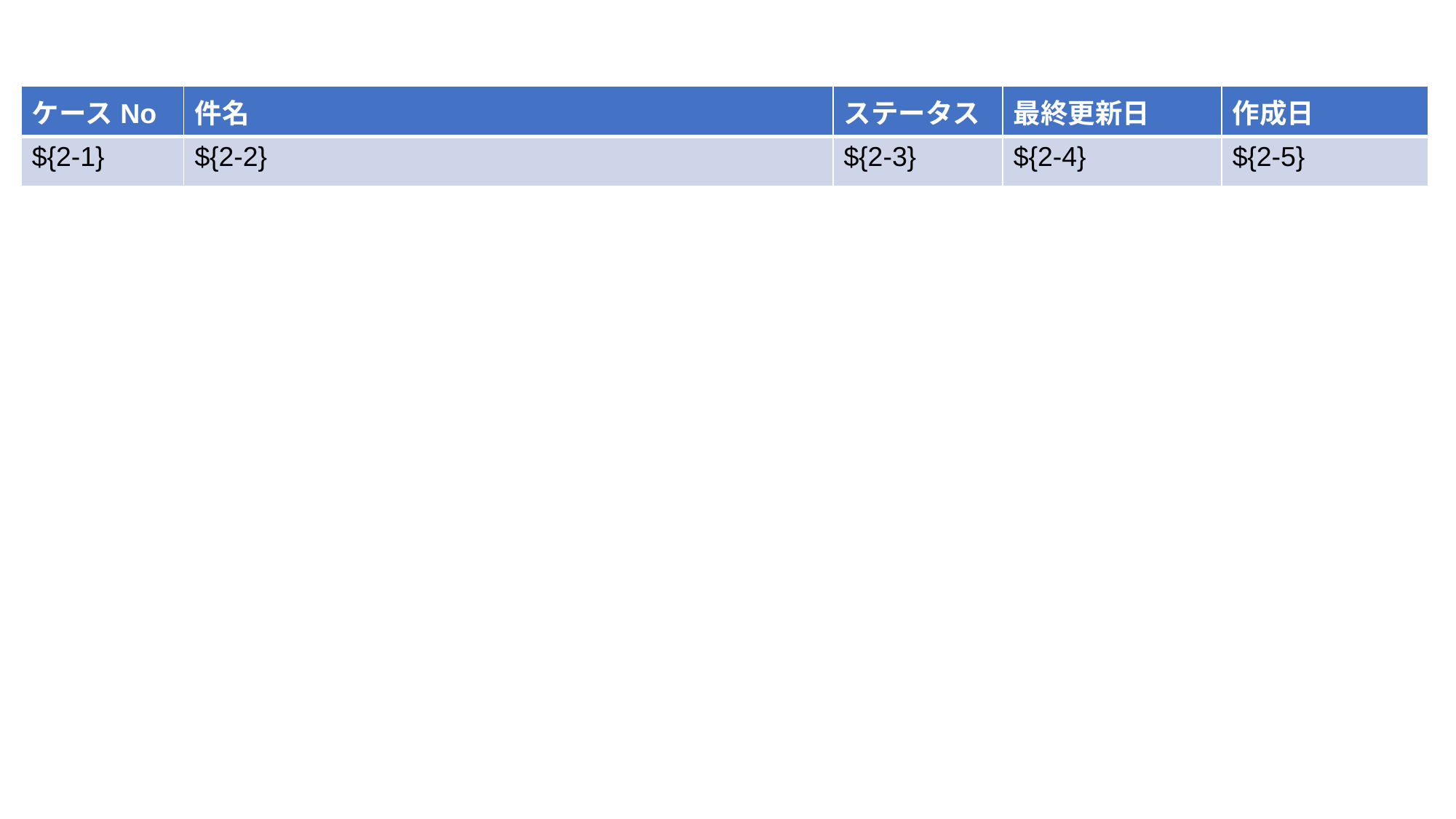

| ケースNo | 件名 | ステータス | 最終更新日 | 作成日 |
| --- | --- | --- | --- | --- |
| ${2-1} | ${2-2} | ${2-3} | ${2-4} | ${2-5} |